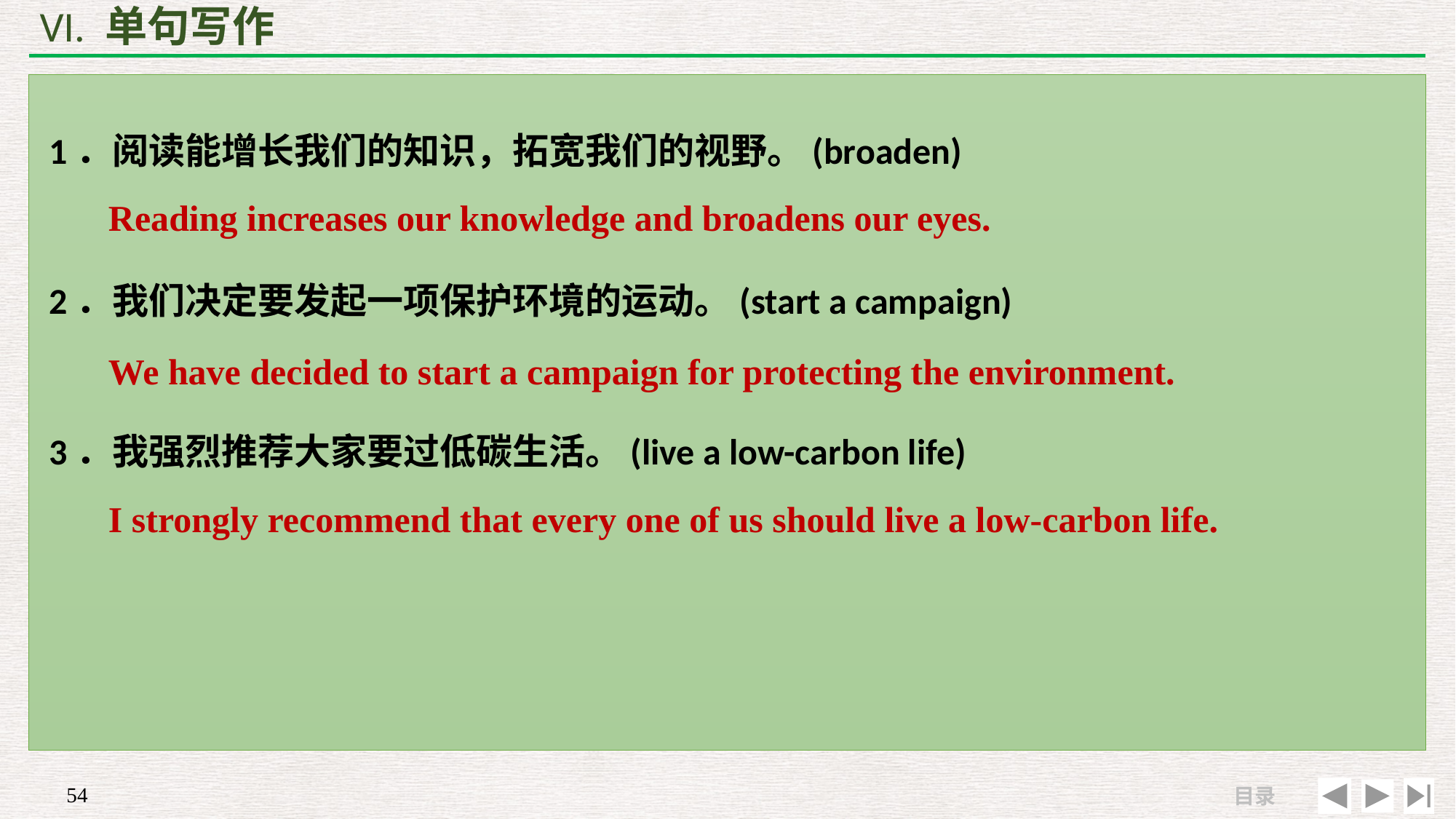

# VI. 单句写作

1．阅读能增长我们的知识，拓宽我们的视野。(broaden)

2．我们决定要发起一项保护环境的运动。(start a campaign)

3．我强烈推荐大家要过低碳生活。(live a low-carbon life)
Reading increases our knowledge and broadens our eyes.
We have decided to start a campaign for protecting the environment.
I strongly recommend that every one of us should live a low-carbon life.